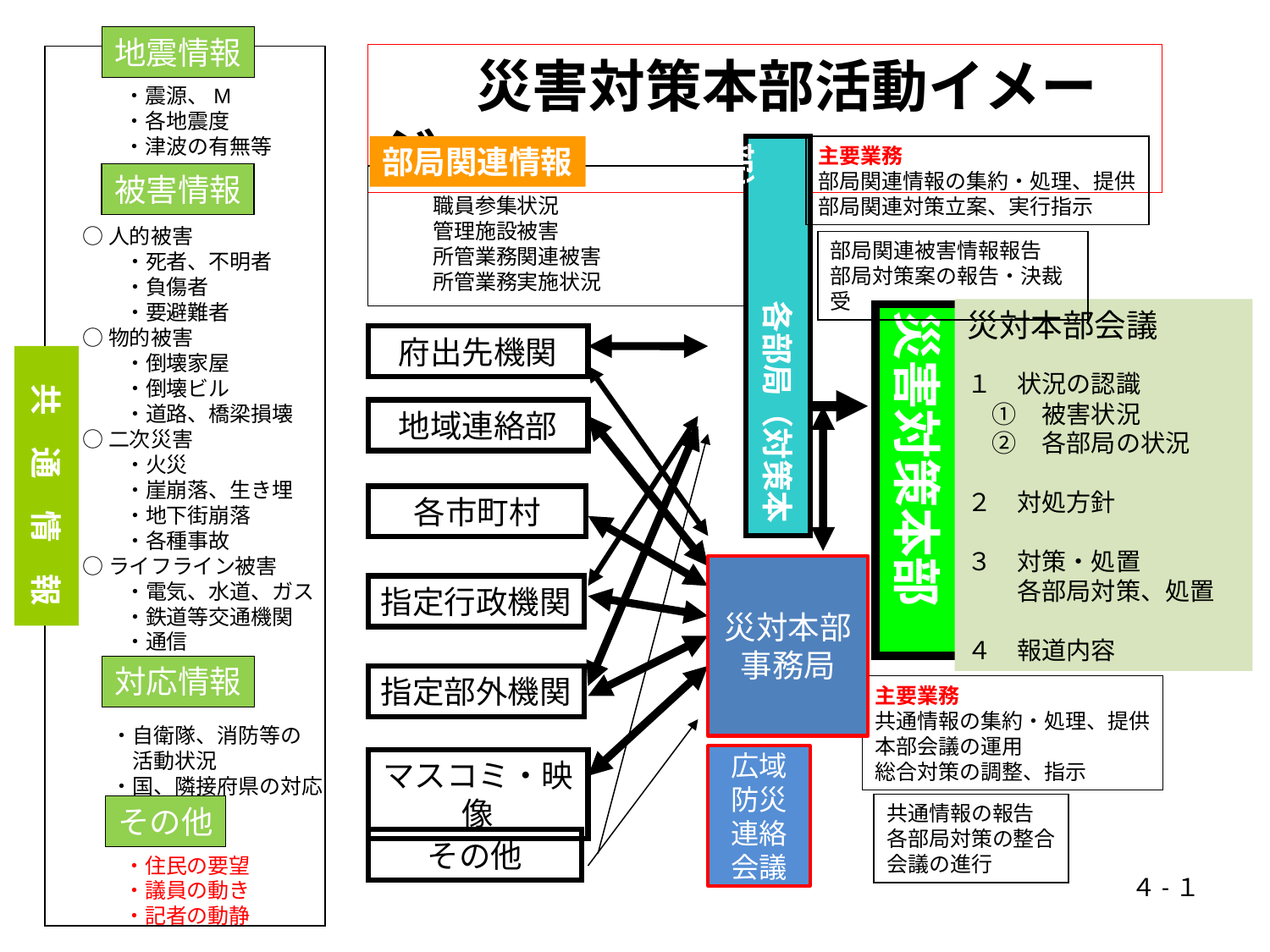

地震情報
　　　災害対策本部活動イメージ

・震源、M
・各地震度
・津波の有無等
部局関連情報
主要業務
部局関連情報の集約・処理、提供
部局関連対策立案、実行指示
　　　　　各部局（対策本部）
被害情報

職員参集状況
管理施設被害
所管業務関連被害
所管業務実施状況
○人的被害
　　・死者、不明者
　　・負傷者
　　・要避難者
○物的被害
　　・倒壊家屋
　　・倒壊ビル
　　・道路、橋梁損壊
○二次災害
　　・火災
　　・崖崩落、生き埋
　　・地下街崩落
　　・各種事故
○ライフライン被害
　　・電気、水道、ガス
　　・鉄道等交通機関
　　・通信

部局関連被害情報報告
部局対策案の報告・決裁受
災対本部会議

１　状況の認識
　①　被害状況
　②　各部局の状況

２　対処方針

３　対策・処置
　　各部局対策、処置

４　報道内容
災害対策本部
府出先機関
　共　通　情　報

地域連絡部

各市町村

災対本部事務局
指定行政機関

対応情報
指定部外機関

主要業務
共通情報の集約・処理、提供
本部会議の運用
総合対策の調整、指示
・自衛隊、消防等の
　活動状況
・国、隣接府県の対応

広域防災連絡会議
マスコミ・映像
共通情報の報告
各部局対策の整合
会議の進行
その他
その他
・住民の要望
・議員の動き
・記者の動静
４-１